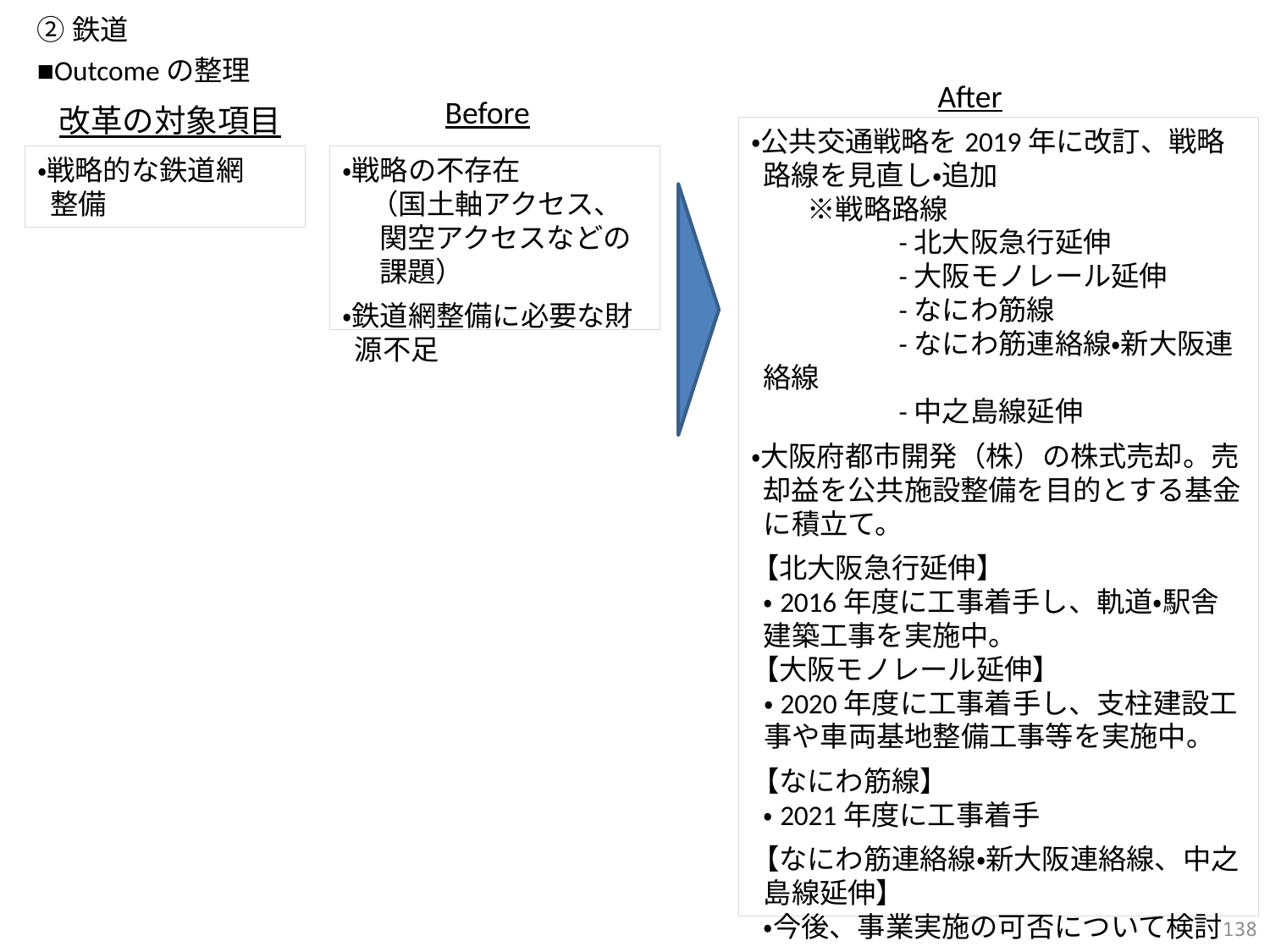

②鉄道
■Outcomeの整理
After
Before
改革の対象項目
・公共交通戦略を2019年に改訂、戦略路線を見直し・追加
　　※戦略路線
　　　　　-北大阪急行延伸
　　　　　-大阪モノレール延伸
　　　　　-なにわ筋線
　　　　　-なにわ筋連絡線・新大阪連絡線
　　　　　-中之島線延伸
・大阪府都市開発（株）の株式売却。売却益を公共施設整備を目的とする基金に積立て。
【北大阪急行延伸】
・2016年度に工事着手し、軌道・駅舎建築工事を実施中。
【大阪モノレール延伸】
・2020年度に工事着手し、支柱建設工事や車両基地整備工事等を実施中。
【なにわ筋線】
・2021年度に工事着手
【なにわ筋連絡線・新大阪連絡線、中之島線延伸】
・今後、事業実施の可否について検討

・戦略的な鉄道網
整備
・戦略の不存在
　（国土軸アクセス、関空アクセスなどの課題）
・鉄道網整備に必要な財源不足

138